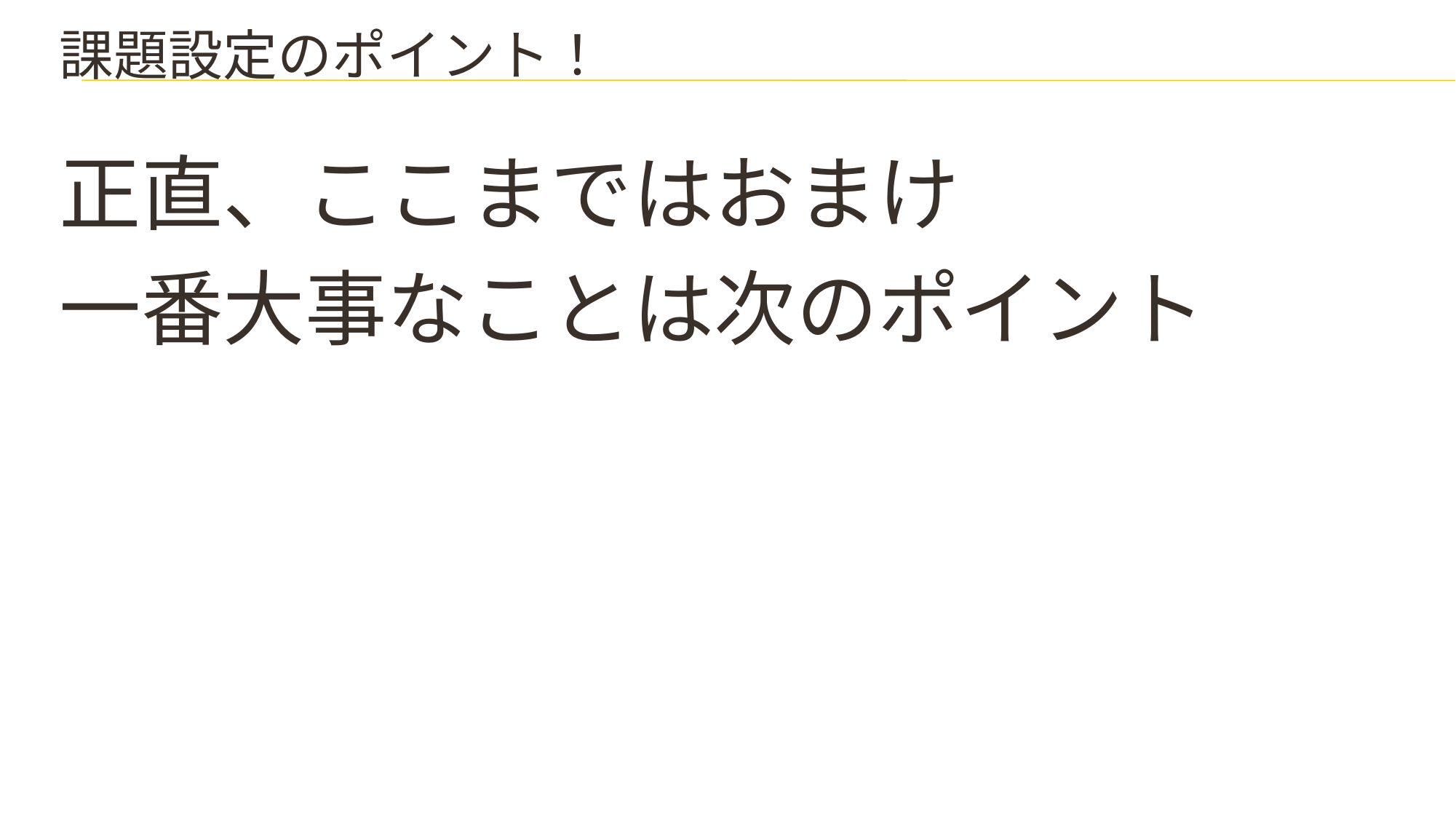

# 課題設定のポイント！
正直、ここまではおまけ
一番大事なことは次のポイント